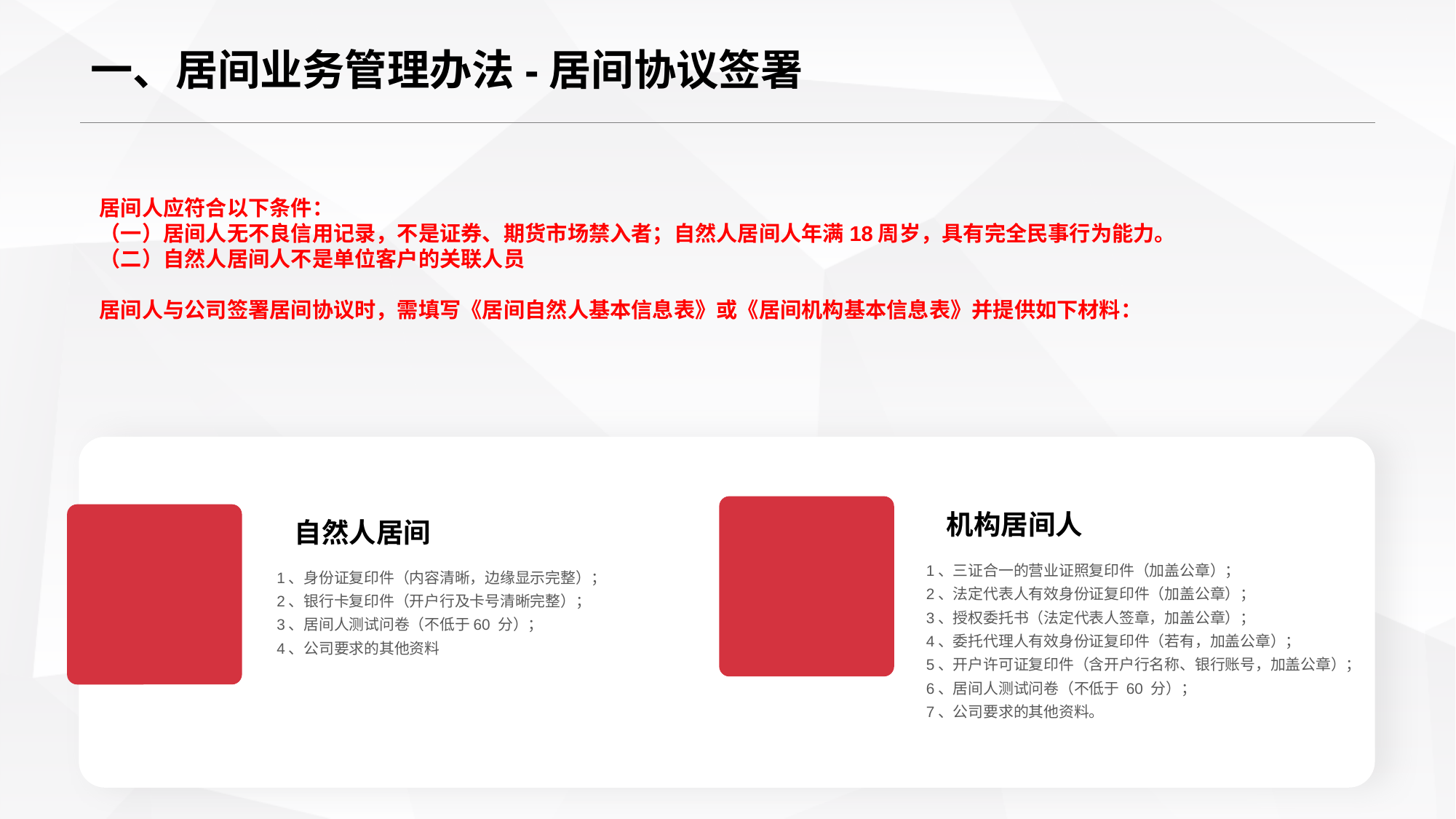

一、居间业务管理办法-居间协议签署
居间人应符合以下条件：
（一）居间人无不良信用记录，不是证券、期货市场禁入者；自然人居间人年满18周岁，具有完全民事行为能力。
（二）自然人居间人不是单位客户的关联人员

居间人与公司签署居间协议时，需填写《居间自然人基本信息表》或《居间机构基本信息表》并提供如下材料：

机构居间人

自然人居间
1、三证合一的营业证照复印件（加盖公章）；
2、法定代表人有效身份证复印件（加盖公章）；
3、授权委托书（法定代表人签章，加盖公章）；
4、委托代理人有效身份证复印件（若有，加盖公章）；
5、开户许可证复印件（含开户行名称、银行账号，加盖公章）；
6、居间人测试问卷（不低于 60 分）；
7、公司要求的其他资料。
1、身份证复印件（内容清晰，边缘显示完整）；
2、银行卡复印件（开户行及卡号清晰完整）；
3、居间人测试问卷（不低于60 分）；
4、公司要求的其他资料